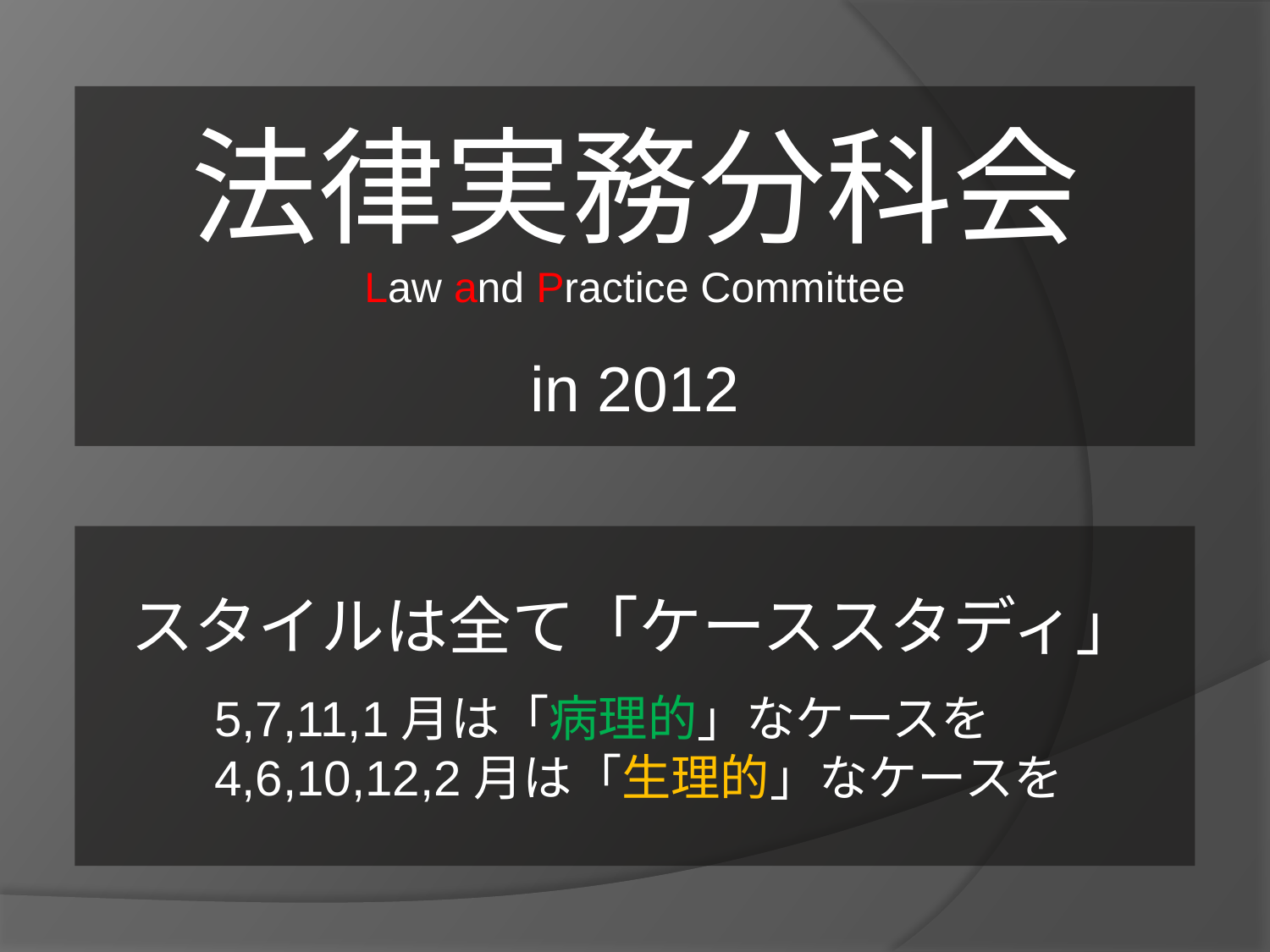

法律実務分科会
Law and Practice Committee

in 2012
スタイルは全て「ケーススタディ」

	5,7,11,1月は「病理的」なケースを
	4,6,10,12,2月は「生理的」なケースを